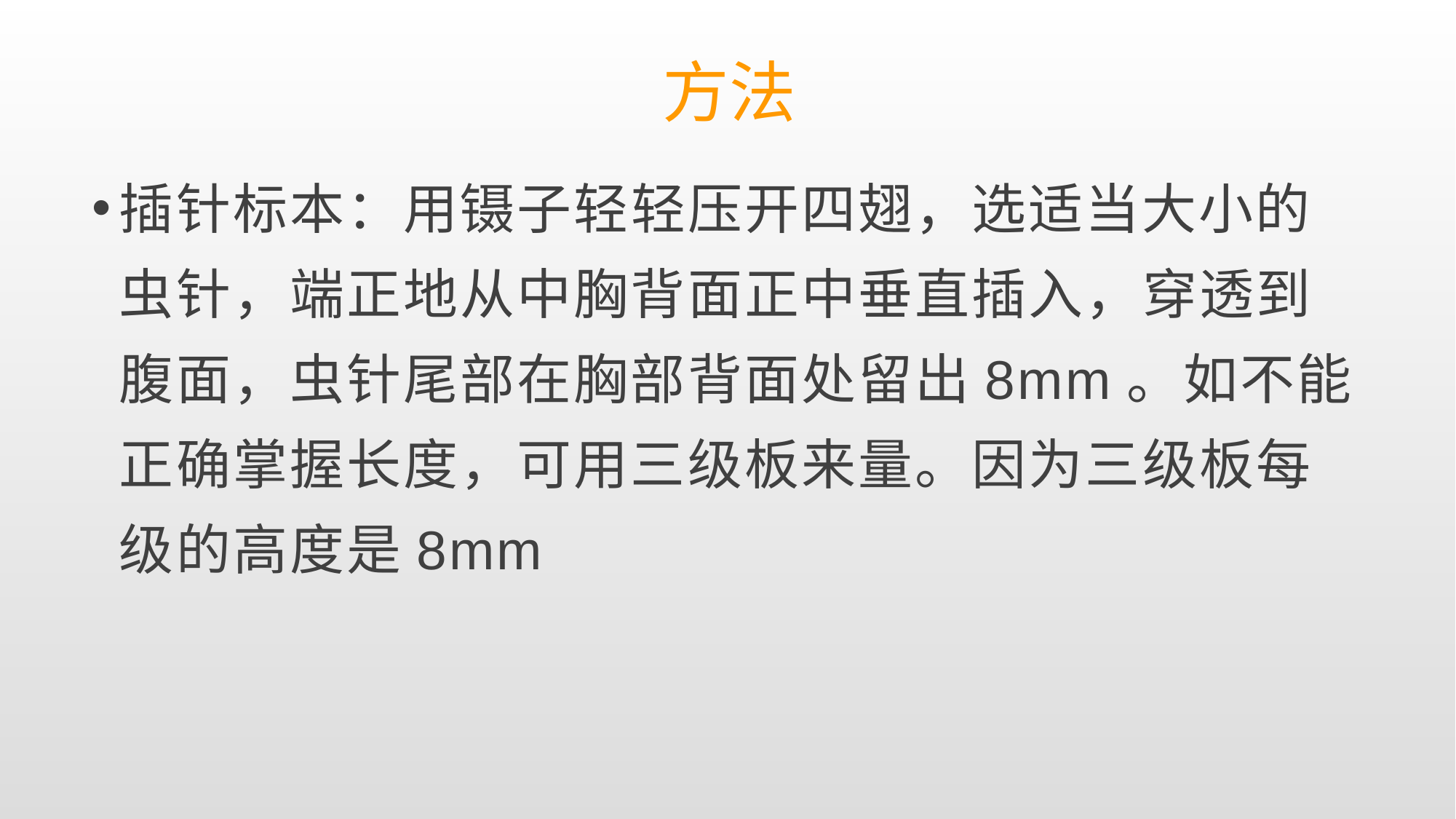

# 方法
插针标本：用镊子轻轻压开四翅，选适当大小的虫针，端正地从中胸背面正中垂直插入，穿透到腹面，虫针尾部在胸部背面处留出8mm。如不能正确掌握长度，可用三级板来量。因为三级板每级的高度是8mm